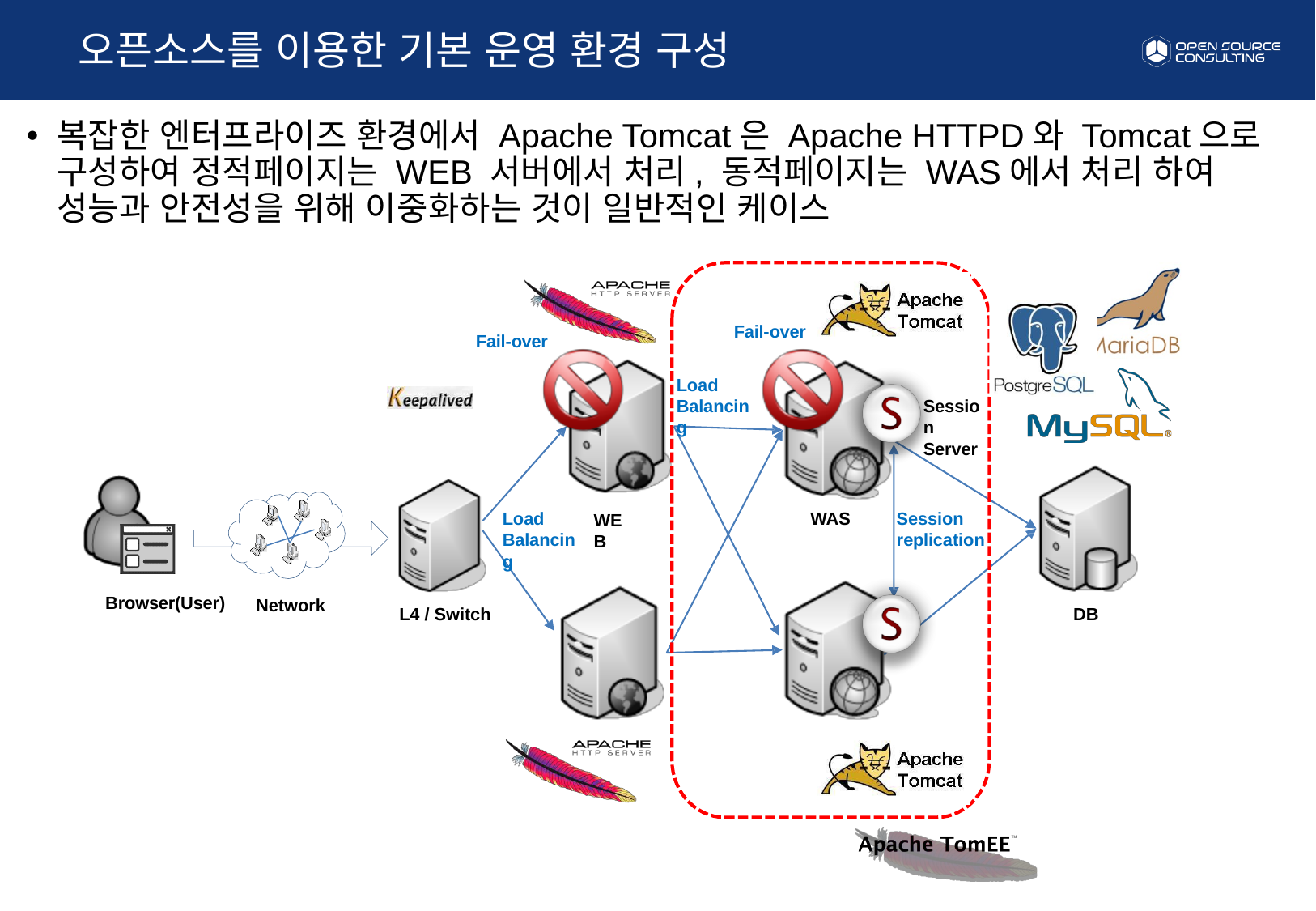

오픈소스를 이용한 기본 운영 환경 구성
복잡한 엔터프라이즈 환경에서 Apache Tomcat은 Apache HTTPD와 Tomcat으로 구성하여 정적페이지는 WEB 서버에서 처리, 동적페이지는 WAS에서 처리 하여 성능과 안전성을 위해 이중화하는 것이 일반적인 케이스

Fail-over
Fail-over

Load
Balancing

Session  Server

Load
Balancing
WAS
Session
replication
WEB

Browser(User)
Network
L4 / Switch
DB